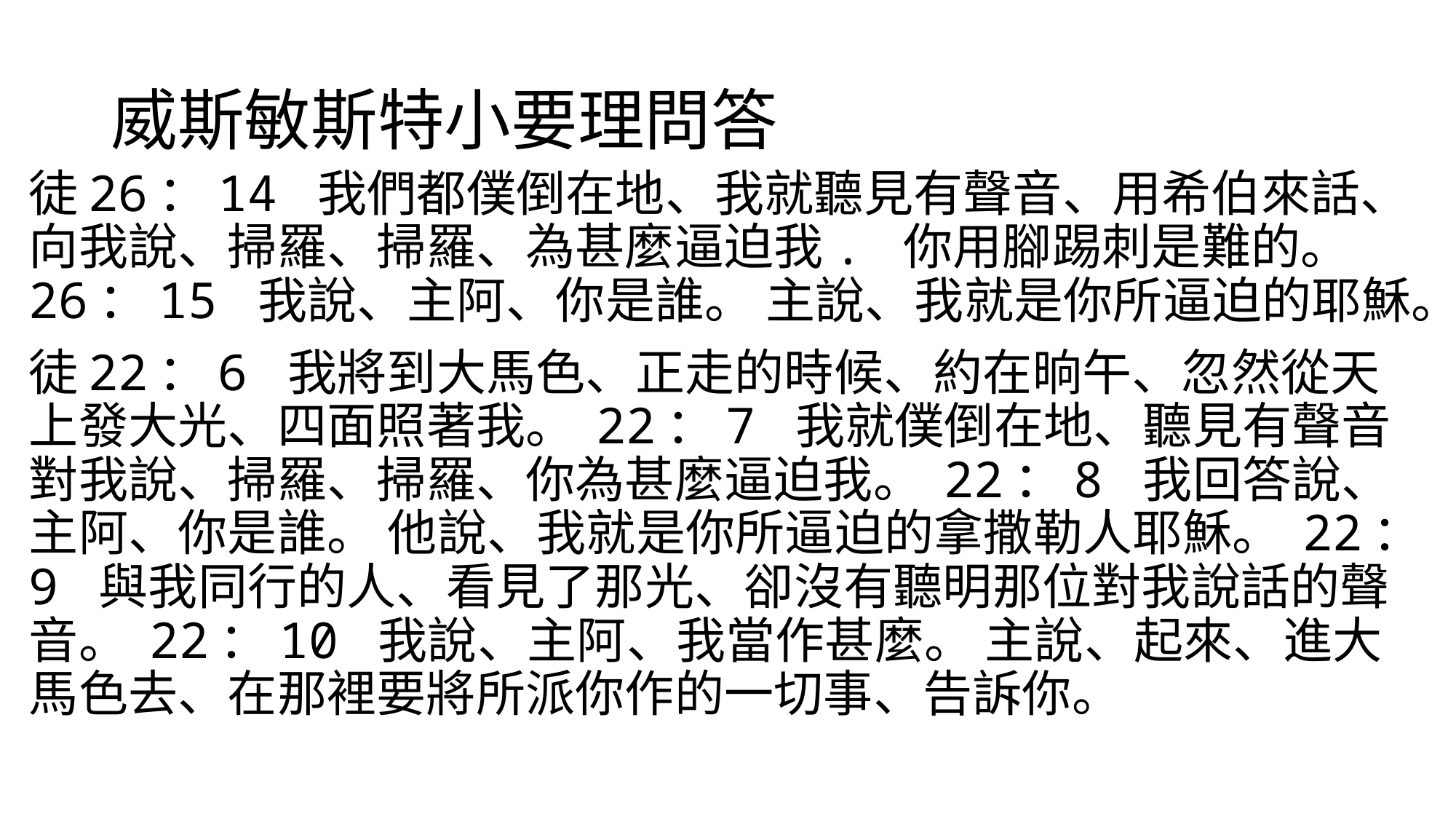

# 威斯敏斯特小要理問答
徒26：14 我們都僕倒在地、我就聽見有聲音、用希伯來話、向我說、掃羅、掃羅、為甚麼逼迫我. 你用腳踢刺是難的。 26：15 我說、主阿、你是誰。 主說、我就是你所逼迫的耶穌。
徒22：6 我將到大馬色、正走的時候、約在晌午、忽然從天上發大光、四面照著我。 22：7 我就僕倒在地、聽見有聲音對我說、掃羅、掃羅、你為甚麼逼迫我。 22：8 我回答說、主阿、你是誰。 他說、我就是你所逼迫的拿撒勒人耶穌。 22：9 與我同行的人、看見了那光、卻沒有聽明那位對我說話的聲音。 22：10 我說、主阿、我當作甚麼。 主說、起來、進大馬色去、在那裡要將所派你作的一切事、告訴你。